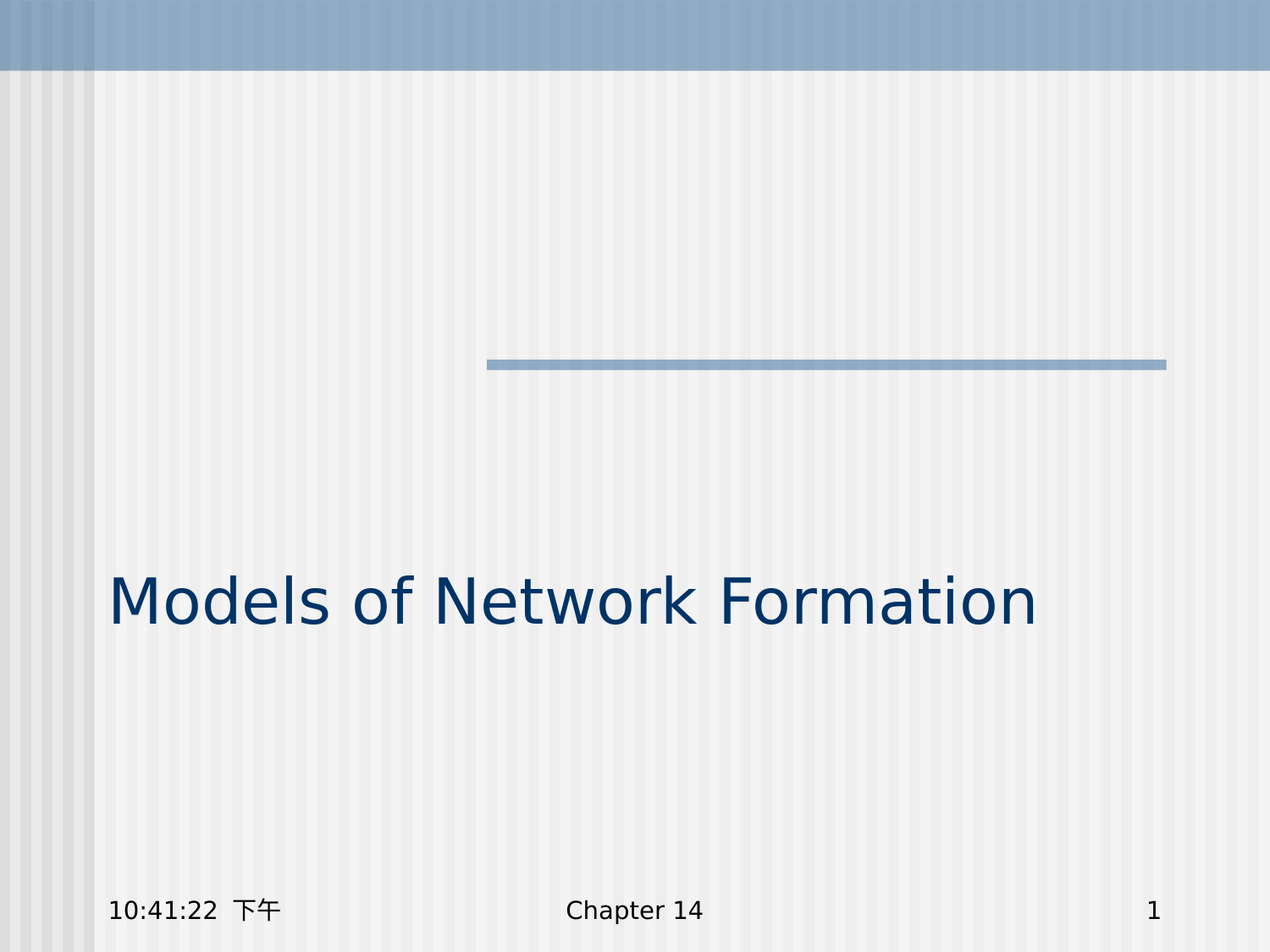

# Models of Network Formation
10:41:22 下午
Chapter 14
1